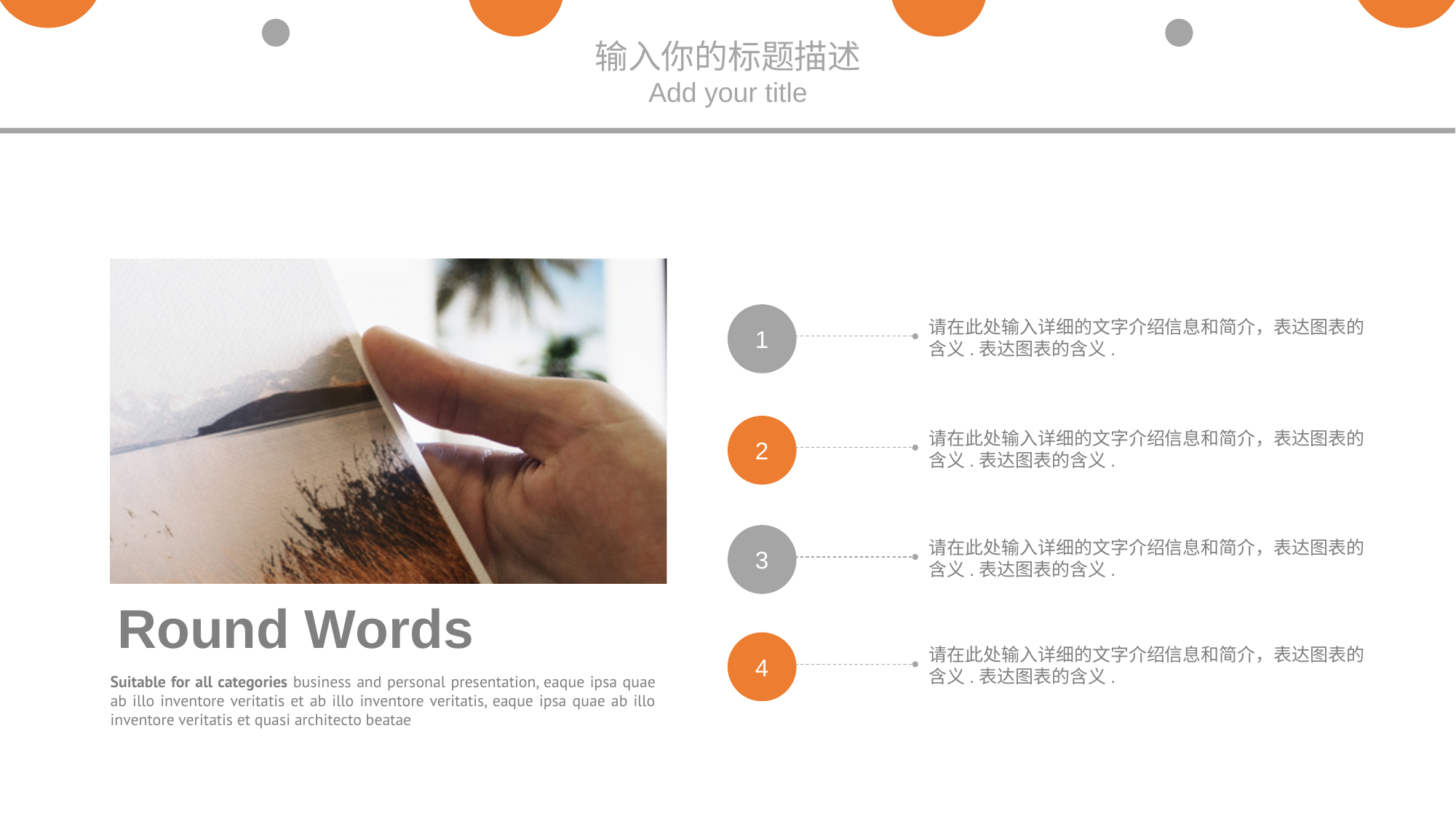

输入你的标题描述
Add your title

Round Words
Suitable for all categories business and personal presentation, eaque ipsa quae ab illo inventore veritatis et ab illo inventore veritatis, eaque ipsa quae ab illo inventore veritatis et quasi architecto beatae

1
请在此处输入详细的文字介绍信息和简介，表达图表的含义.表达图表的含义.

2
请在此处输入详细的文字介绍信息和简介，表达图表的含义.表达图表的含义.

3
请在此处输入详细的文字介绍信息和简介，表达图表的含义.表达图表的含义.

4
请在此处输入详细的文字介绍信息和简介，表达图表的含义.表达图表的含义.